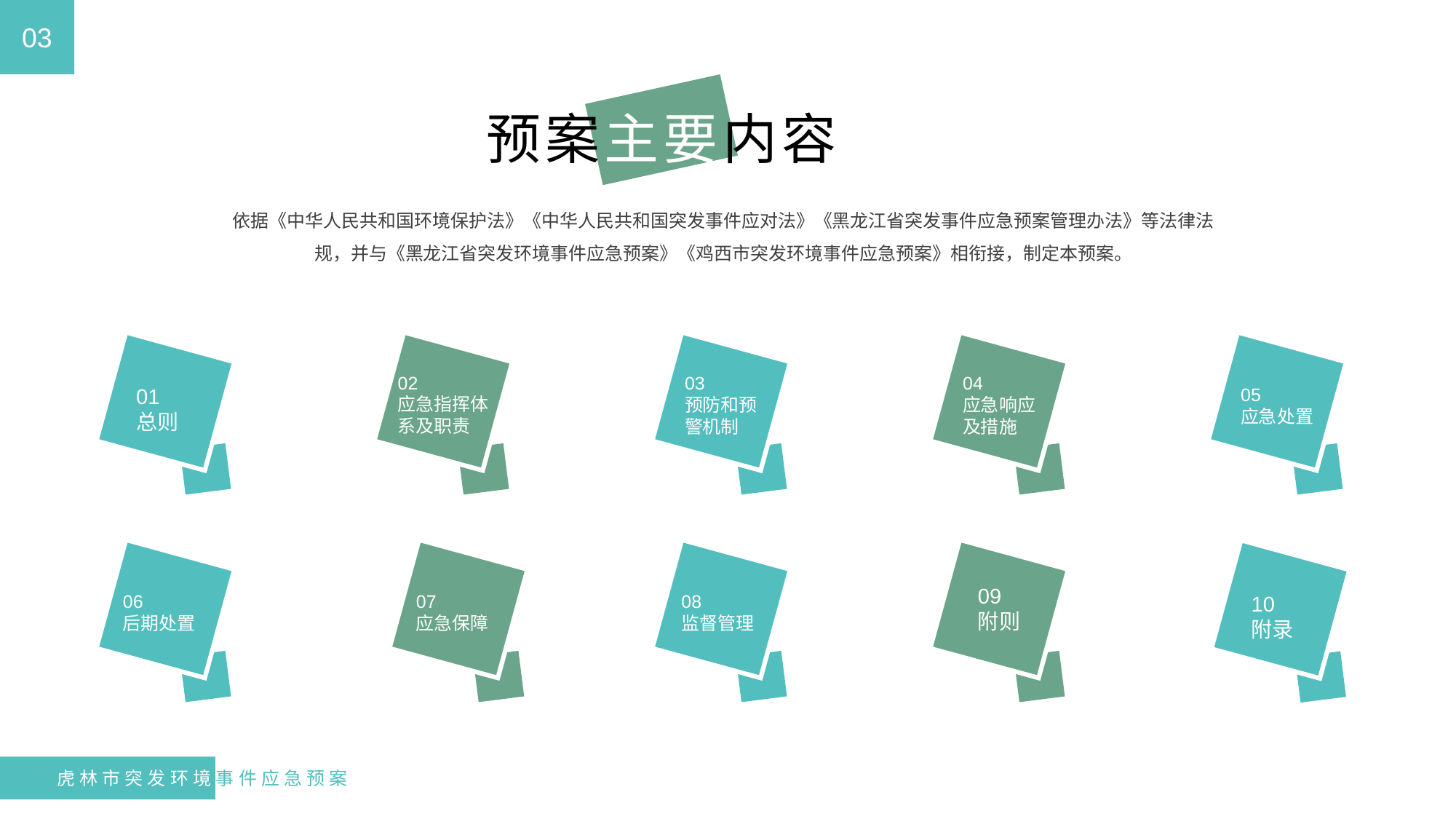

03

预案主要内容
依据《中华人民共和国环境保护法》《中华人民共和国突发事件应对法》《黑龙江省突发事件应急预案管理办法》等法律法规，并与《黑龙江省突发环境事件应急预案》《鸡西市突发环境事件应急预案》相衔接，制定本预案。

02
应急指挥体
系及职责

01
总则

03
预防和预
警机制

04
应急响应
及措施

05
应急处置

06
后期处置

07
应急保障

08
监督管理

09
附则

10
附录

虎林市突发环境事件应急预案